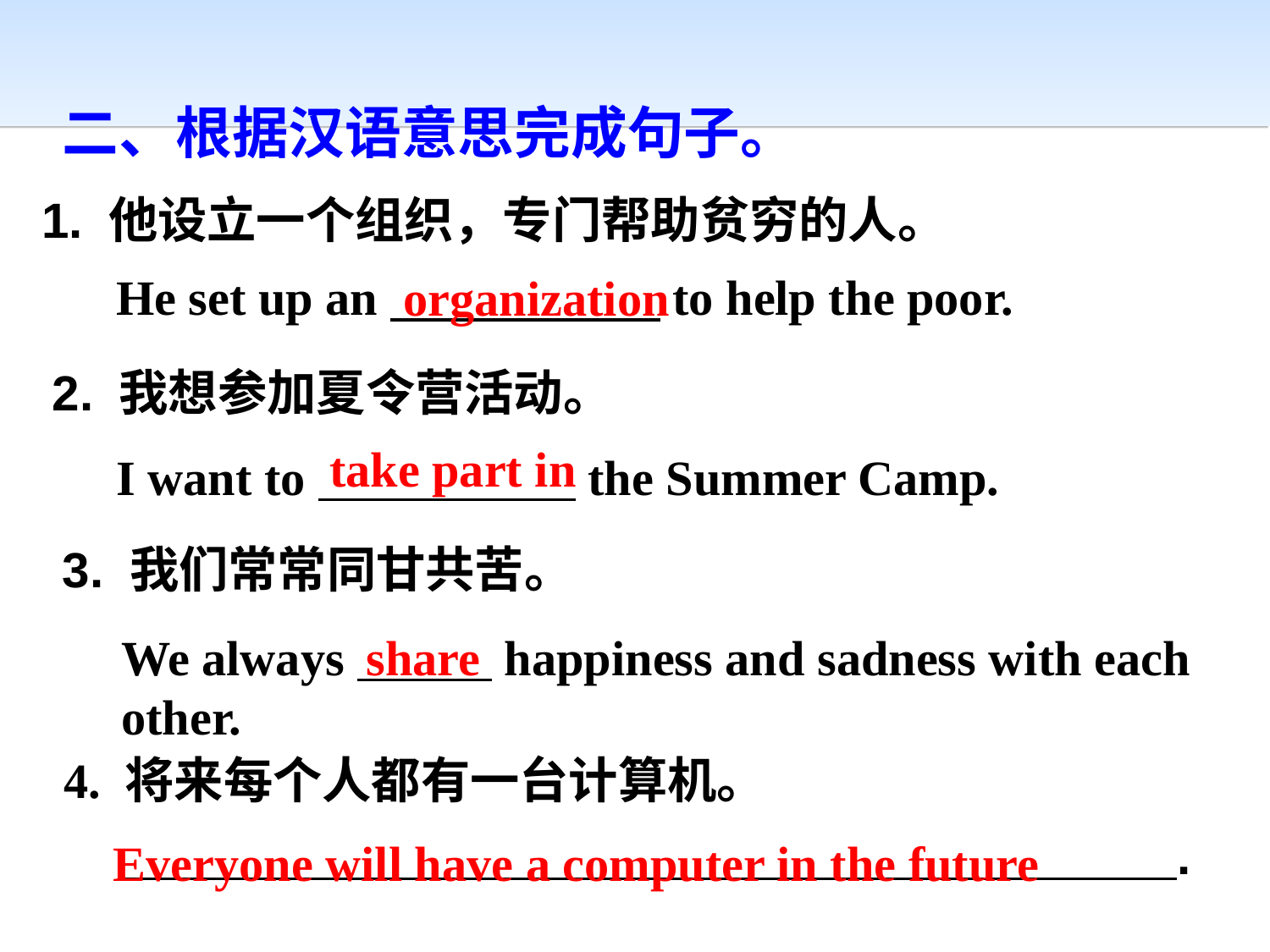

二、根据汉语意思完成句子。
1. 他设立一个组织，专门帮助贫穷的人。
 He set up an                        to help the poor.
organization
2. 我想参加夏令营活动。
take part in
 I want to                       the Summer Camp.
3. 我们常常同甘共苦。
We always             happiness and sadness with each other.
share
4. 将来每个人都有一台计算机。
Everyone will have a computer in the future
                                                                              .